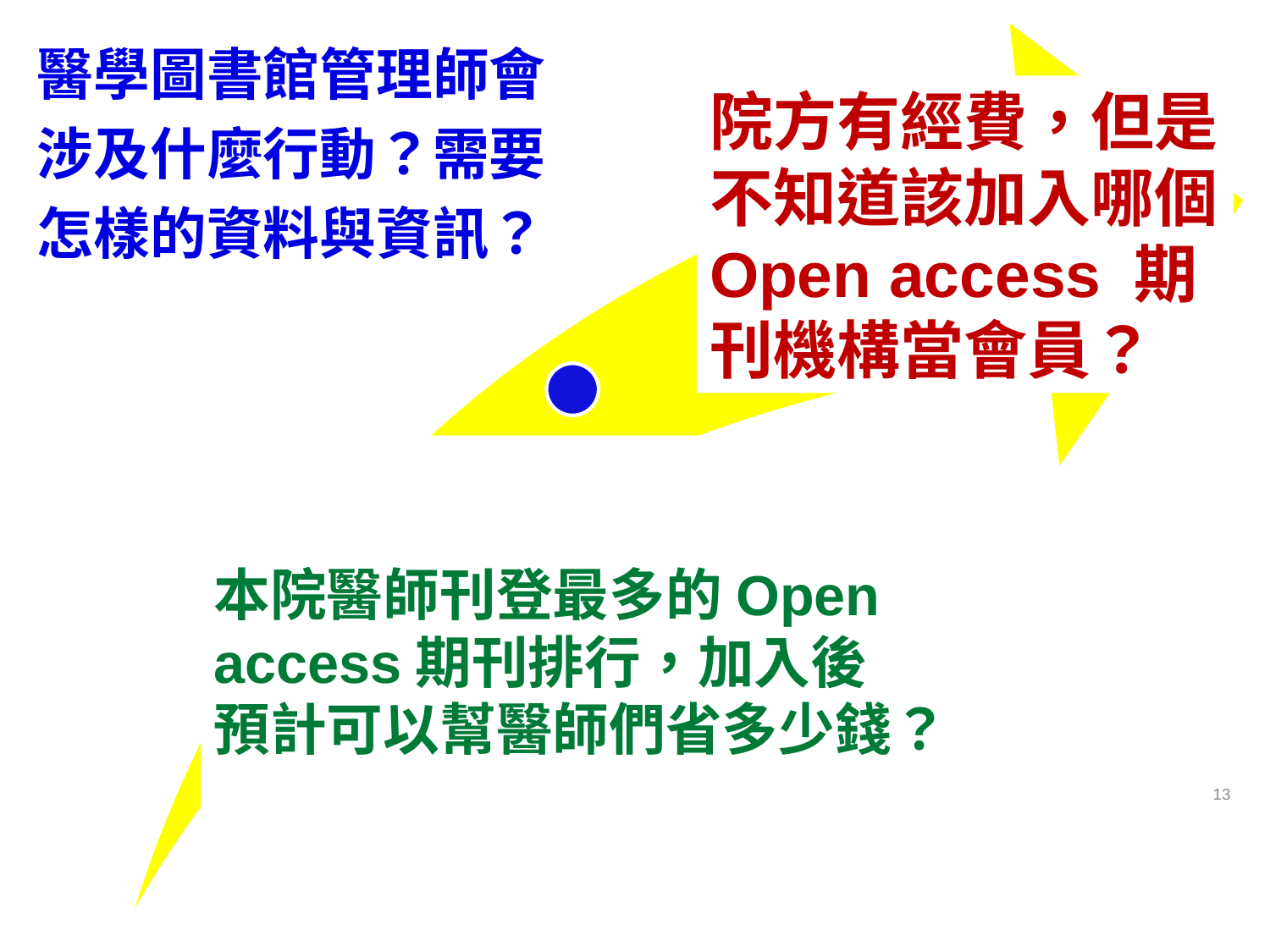

Better  Data
Better Information
Better Action
醫學圖書館管理師會涉及什麼行動？需要怎樣的資料與資訊？
院方有經費，但是不知道該加入哪個Open access 期刊機構當會員？
本院醫師刊登最多的Open access期刊排行，加入後預計可以幫醫師們省多少錢？
13